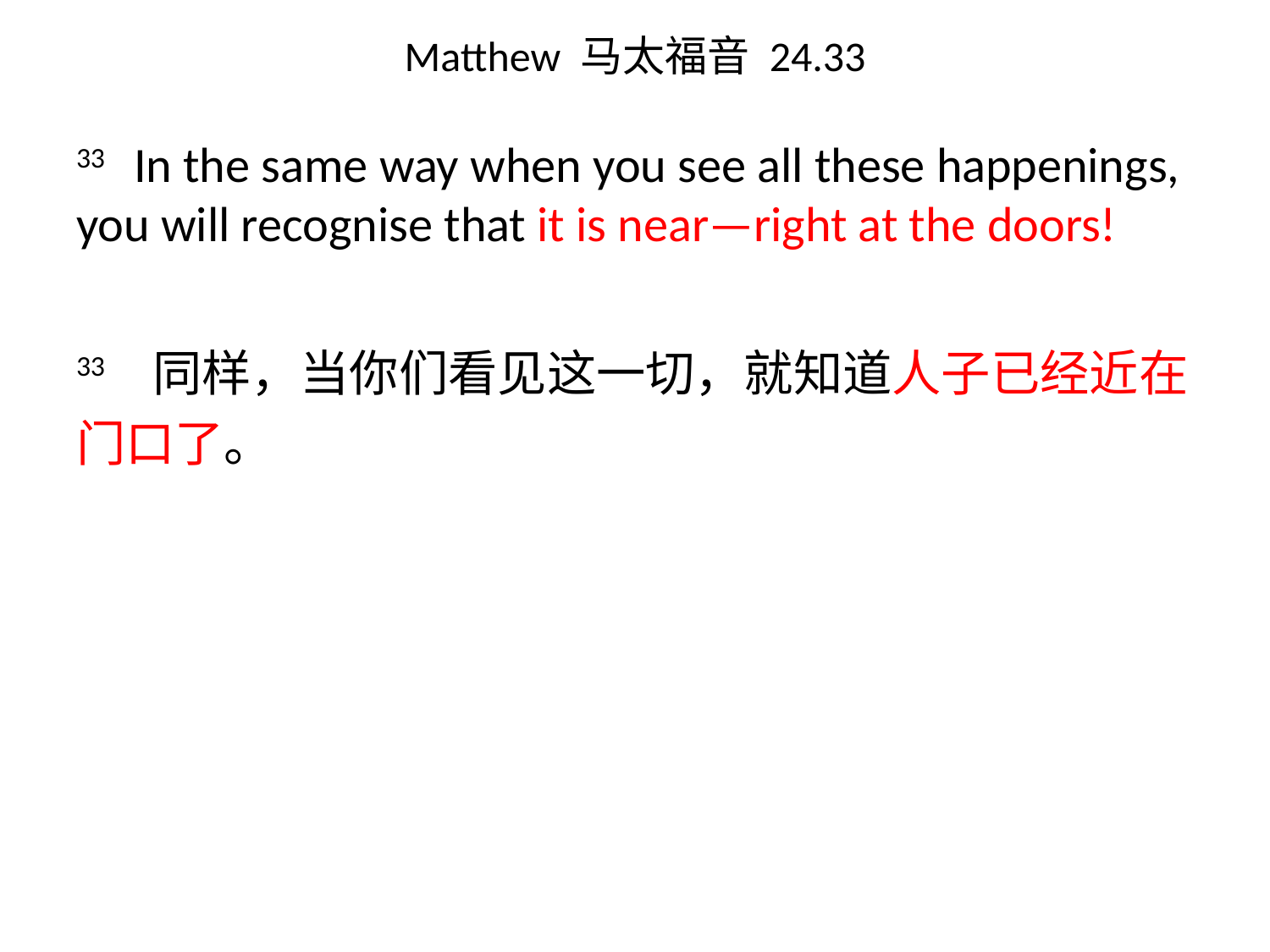

# Matthew 马太福音 24.33
33   In the same way when you see all these happenings, you will recognise that it is near—right at the doors!

33    同样，当你们看见这一切，就知道人子已经近在门口了。